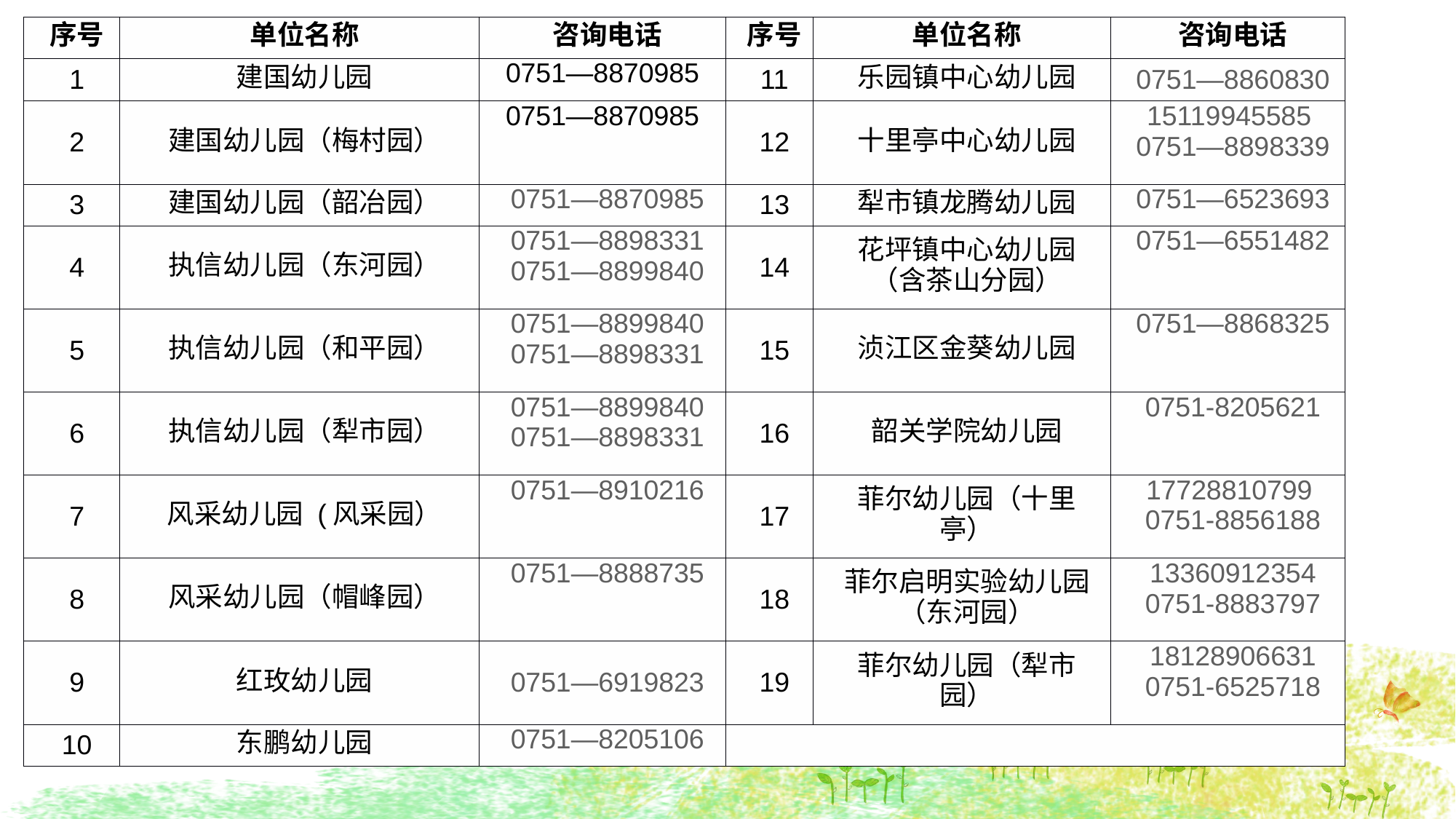

| 序号 | 单位名称 | 咨询电话 | 序号 | 单位名称 | 咨询电话 |
| --- | --- | --- | --- | --- | --- |
| 1 | 建国幼儿园 | 0751—8870985 | 11 | 乐园镇中心幼儿园 | 0751—8860830 |
| 2 | 建国幼儿园（梅村园） | 0751—8870985 | 12 | 十里亭中心幼儿园 | 15119945585 0751—8898339 |
| 3 | 建国幼儿园（韶冶园） | 0751—8870985 | 13 | 犁市镇龙腾幼儿园 | 0751—6523693 |
| 4 | 执信幼儿园（东河园） | 0751—8898331 0751—8899840 | 14 | 花坪镇中心幼儿园（含茶山分园） | 0751—6551482 |
| 5 | 执信幼儿园（和平园） | 0751—8899840 0751—8898331 | 15 | 浈江区金葵幼儿园 | 0751—8868325 |
| 6 | 执信幼儿园（犁市园） | 0751—8899840 0751—8898331 | 16 | 韶关学院幼儿园 | 0751-8205621 |
| 7 | 风采幼儿园 (风采园） | 0751—8910216 | 17 | 菲尔幼儿园（十里亭） | 17728810799 0751-8856188 |
| 8 | 风采幼儿园（帽峰园） | 0751—8888735 | 18 | 菲尔启明实验幼儿园（东河园） | 13360912354 0751-8883797 |
| 9 | 红玫幼儿园 | 0751—6919823 | 19 | 菲尔幼儿园（犁市园） | 18128906631 0751-6525718 |
| 10 | 东鹏幼儿园 | 0751—8205106 |  |  |  |